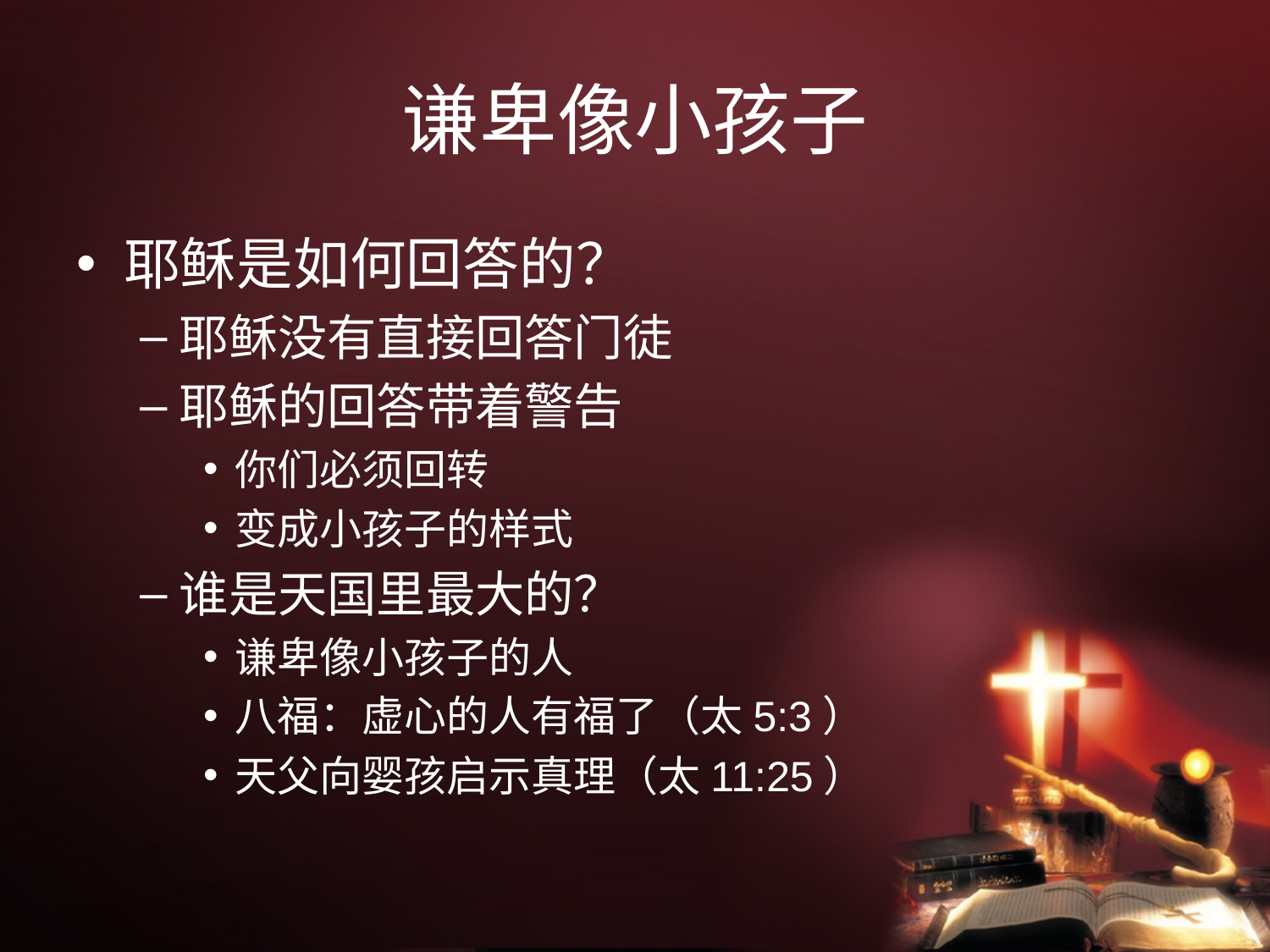

# 谦卑像小孩子
耶稣是如何回答的？
耶稣没有直接回答门徒
耶稣的回答带着警告
你们必须回转
变成小孩子的样式
谁是天国里最大的？
谦卑像小孩子的人
八福：虚心的人有福了（太5:3）
天父向婴孩启示真理（太11:25）